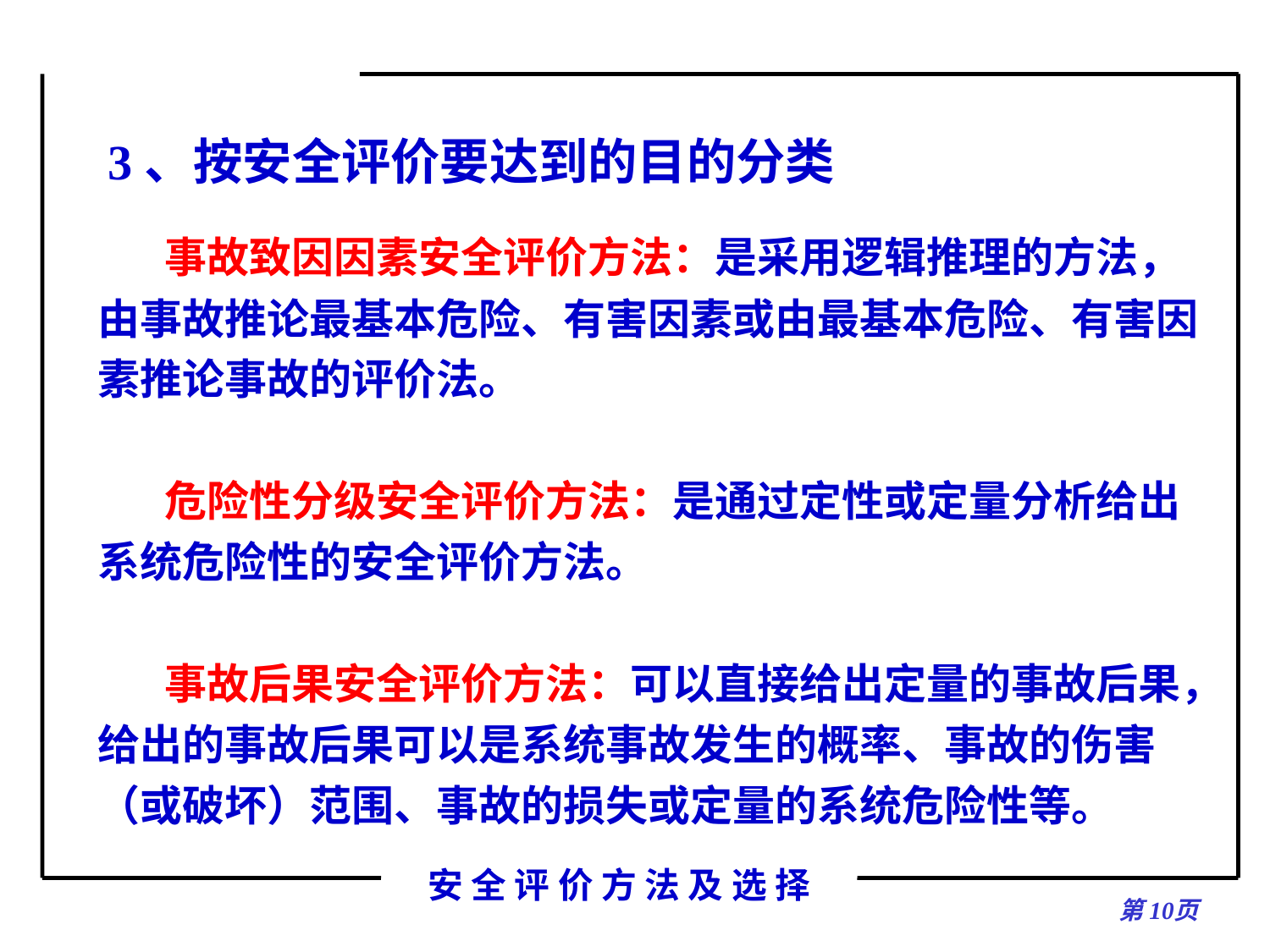

3、按安全评价要达到的目的分类
      事故致因因素安全评价方法：是采用逻辑推理的方法，由事故推论最基本危险、有害因素或由最基本危险、有害因素推论事故的评价法。

      危险性分级安全评价方法：是通过定性或定量分析给出系统危险性的安全评价方法。

      事故后果安全评价方法：可以直接给出定量的事故后果，给出的事故后果可以是系统事故发生的概率、事故的伤害（或破坏）范围、事故的损失或定量的系统危险性等。
第10页